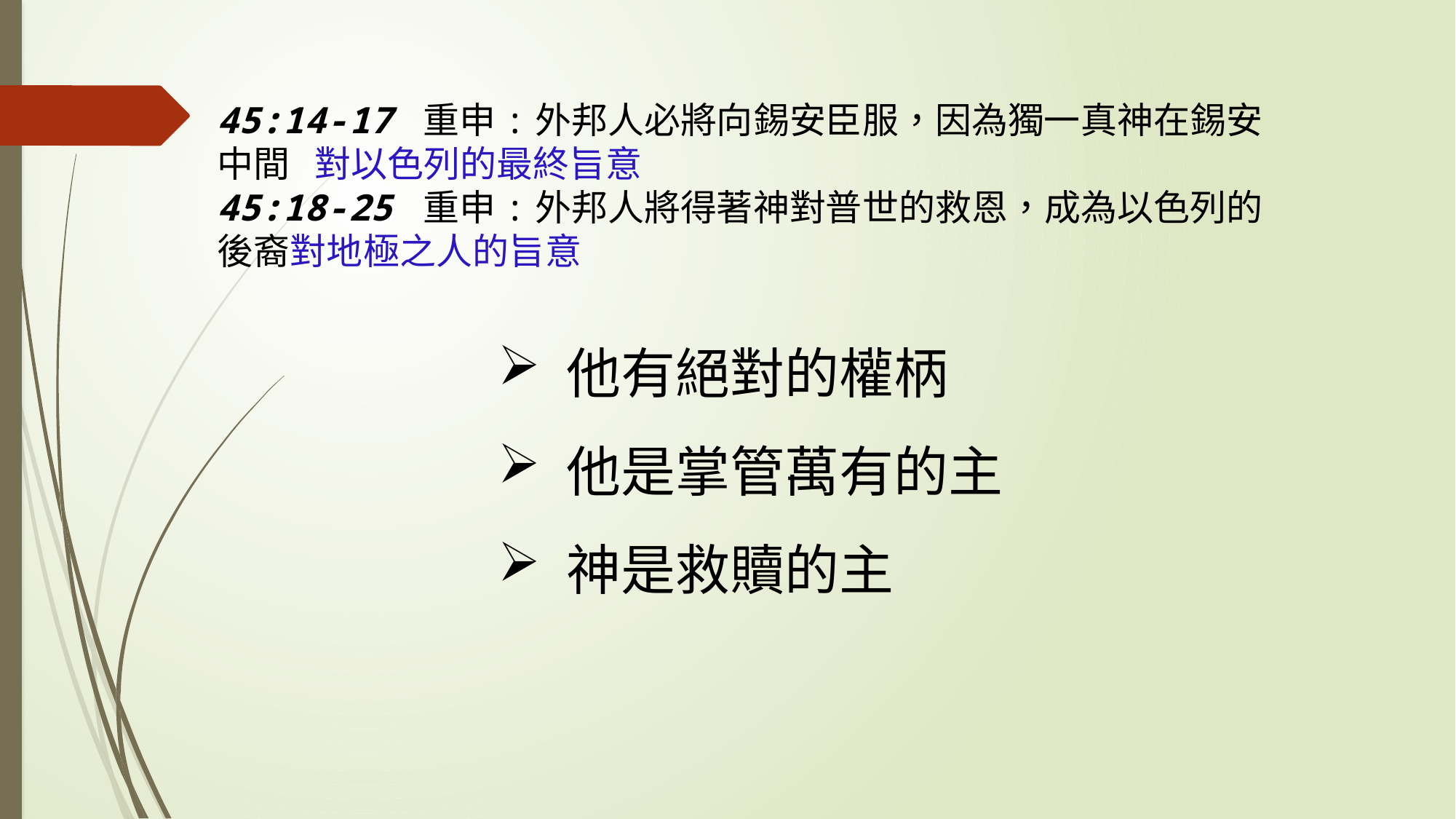

45:14-17 重申:外邦人必將向錫安臣服，因為獨一真神在錫安中間   對以色列的最終旨意
45:18-25 重申:外邦人將得著神對普世的救恩，成為以色列的後裔對地極之人的旨意
他有絕對的權柄

他是掌管萬有的主

神是救贖的主